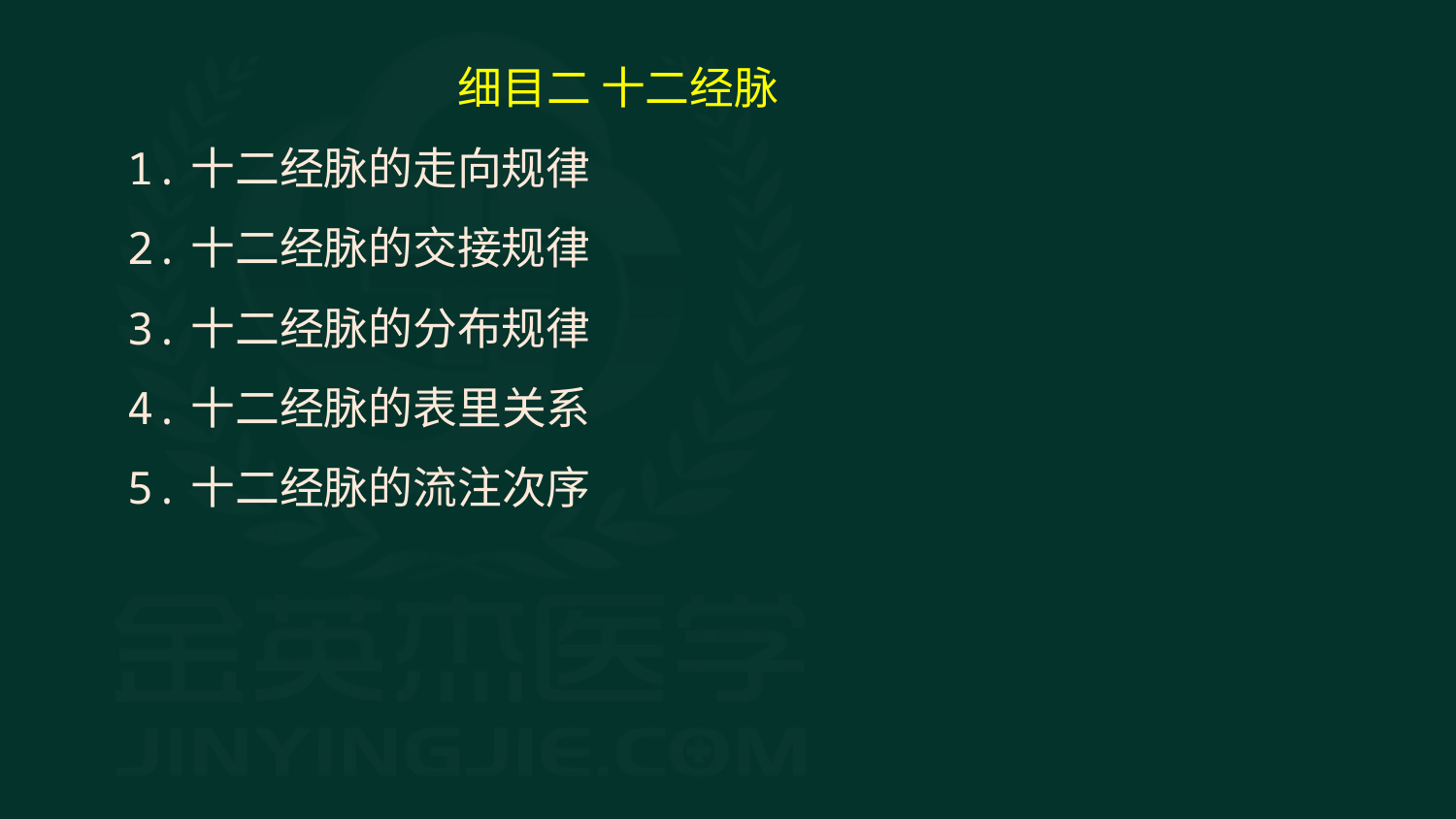

细目二 十二经脉
1.十二经脉的走向规律
2.十二经脉的交接规律
3.十二经脉的分布规律
4.十二经脉的表里关系
5.十二经脉的流注次序